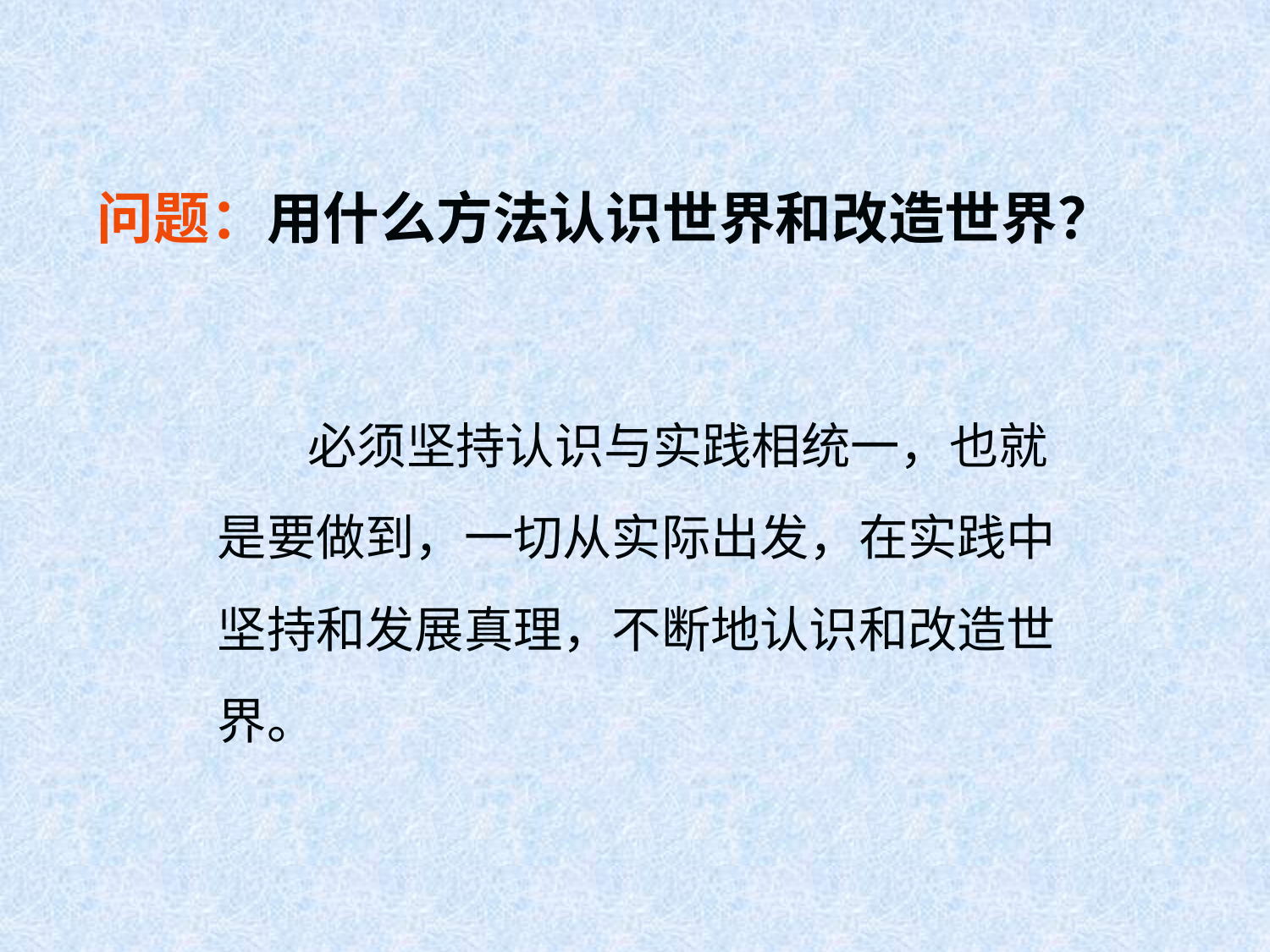

问题：用什么方法认识世界和改造世界？
       必须坚持认识与实践相统一，也就是要做到，一切从实际出发，在实践中坚持和发展真理，不断地认识和改造世界。